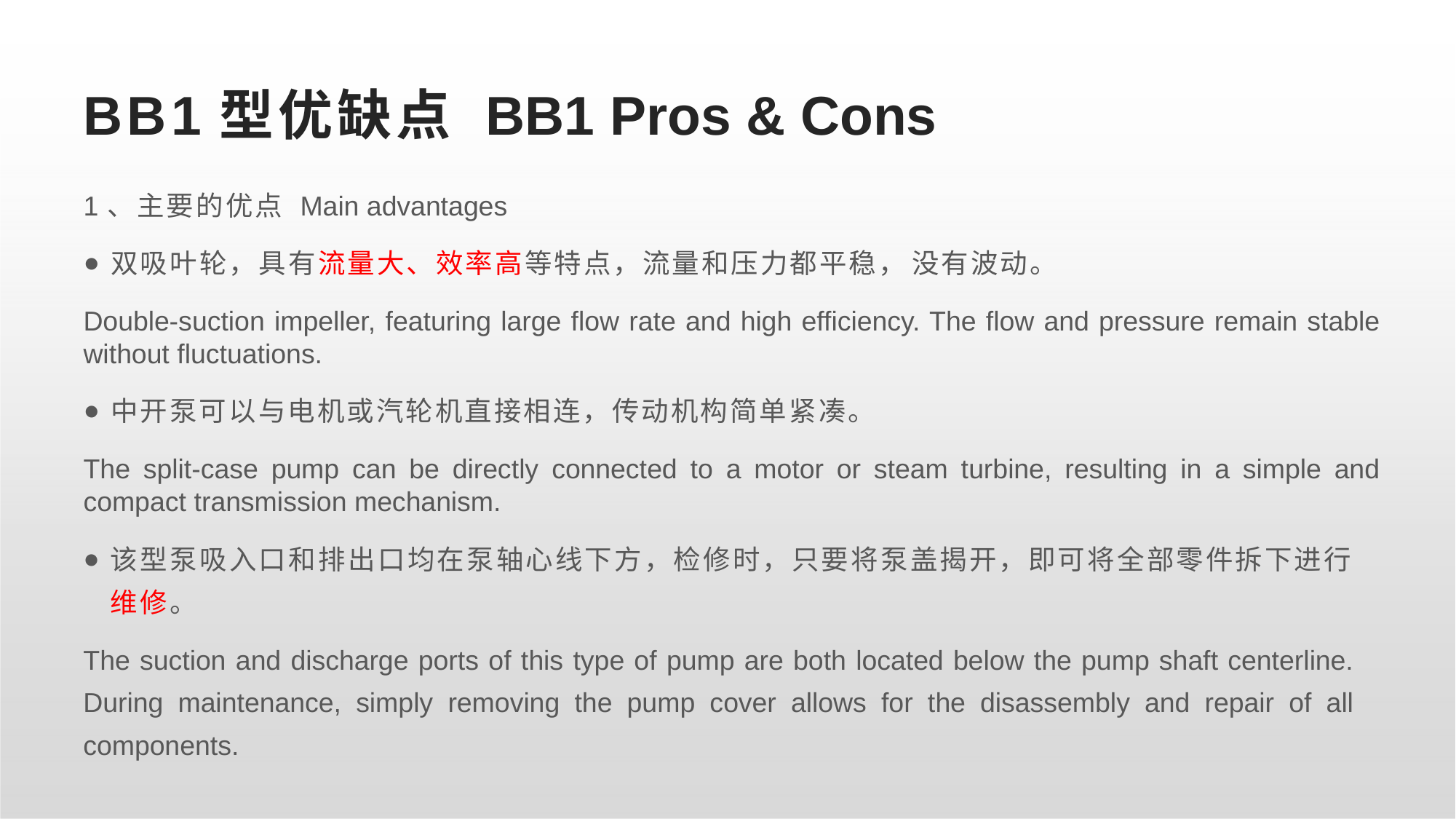

# BB1型优缺点 BB1 Pros & Cons
1、主要的优点 Main advantages
双吸叶轮，具有流量大、效率高等特点，流量和压力都平稳， 没有波动。
Double-suction impeller, featuring large flow rate and high efficiency. The flow and pressure remain stable without fluctuations.
中开泵可以与电机或汽轮机直接相连，传动机构简单紧凑。
The split-case pump can be directly connected to a motor or steam turbine, resulting in a simple and compact transmission mechanism.
该型泵吸入口和排出口均在泵轴心线下方，检修时，只要将泵盖揭开，即可将全部零件拆下进行 维修。
The suction and discharge ports of this type of pump are both located below the pump shaft centerline. During maintenance, simply removing the pump cover allows for the disassembly and repair of all components.